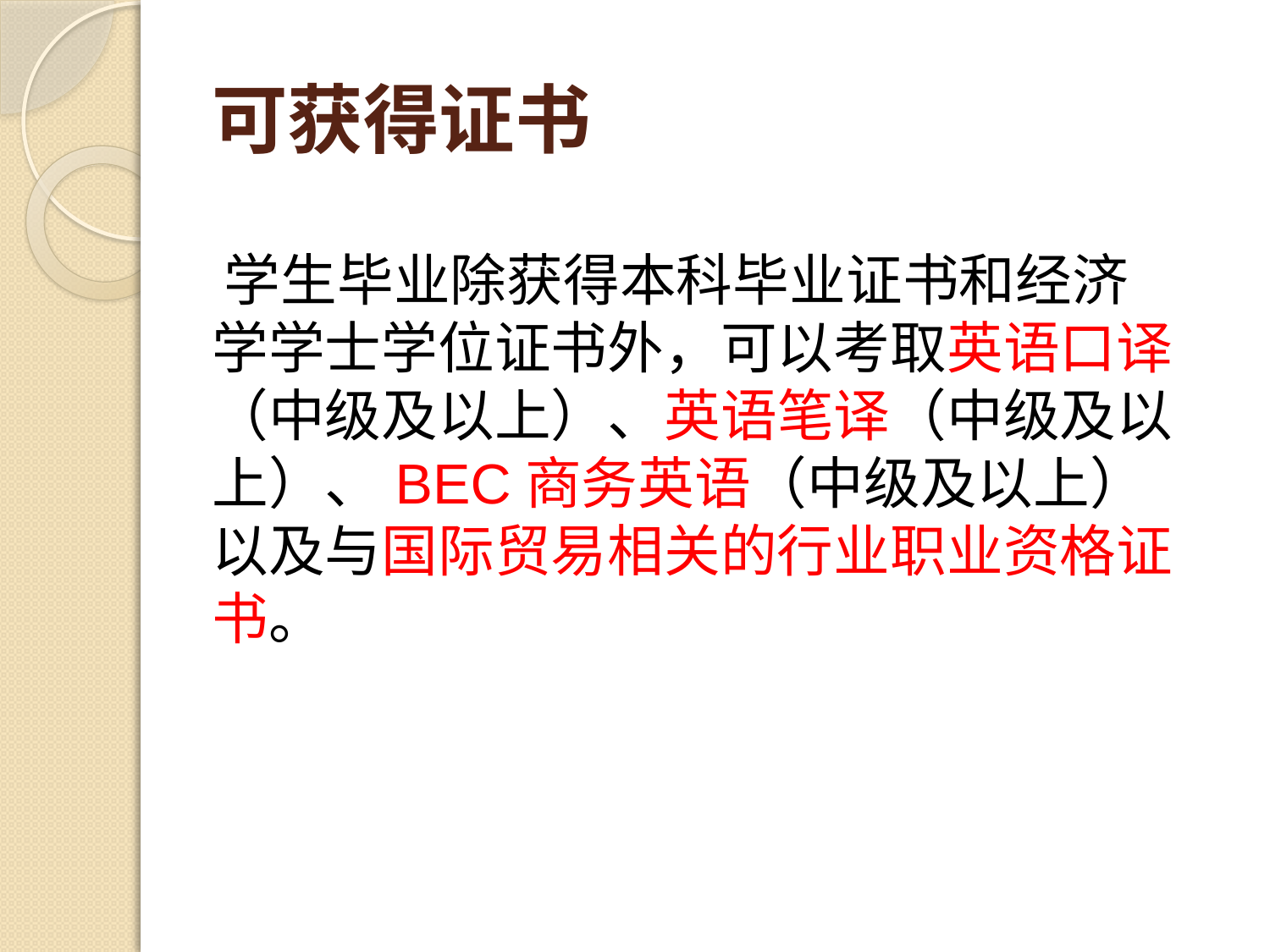

# 可获得证书
   学生毕业除获得本科毕业证书和经济学学士学位证书外，可以考取英语口译（中级及以上）、英语笔译（中级及以上）、BEC商务英语（中级及以上）以及与国际贸易相关的行业职业资格证书。